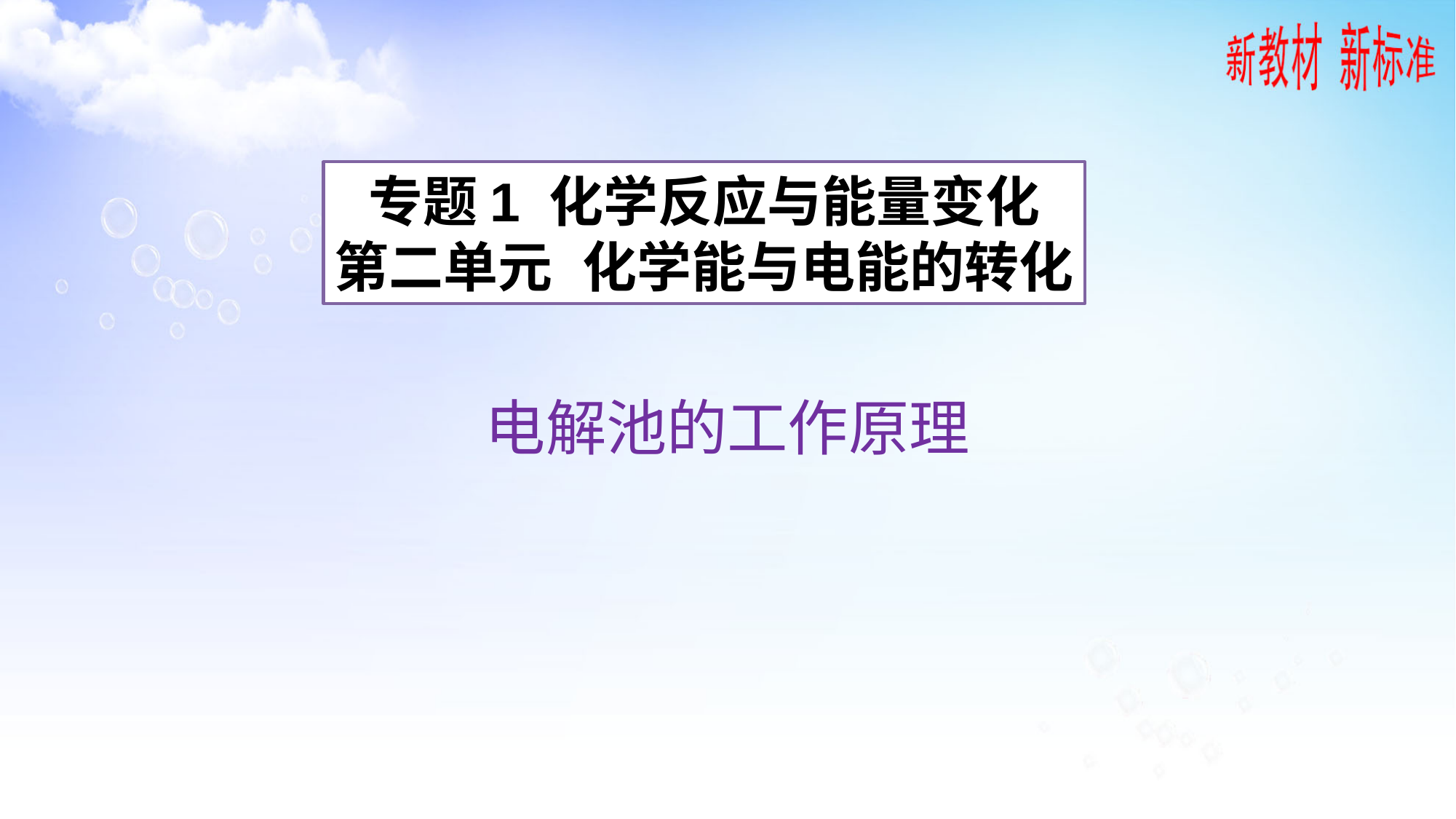

专题1 化学反应与能量变化
第二单元  化学能与电能的转化
电解池的工作原理